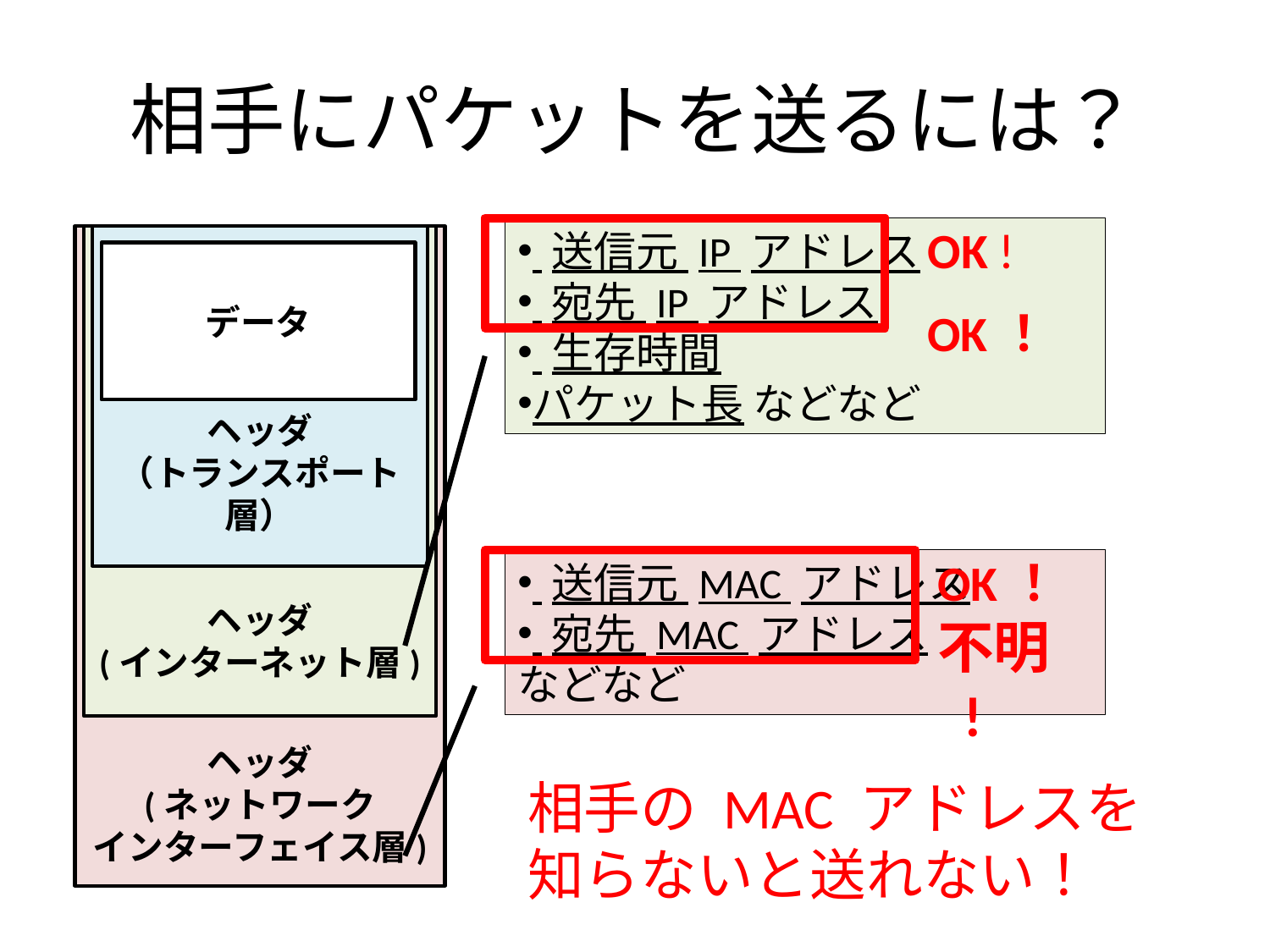

# 相手にパケットを送るには？
OK !

 送信元 IP アドレス
 宛先 IP アドレス
 生存時間
パケット長 などなど

ヘッダ
(ネットワーク
インターフェイス層)

ヘッダ
(インターネット層)

ヘッダ
（トランスポート層）
データ
OK！
OK！

 送信元 MAC アドレス
 宛先 MAC アドレス
などなど
不明 !
相手の MAC アドレスを
知らないと送れない！